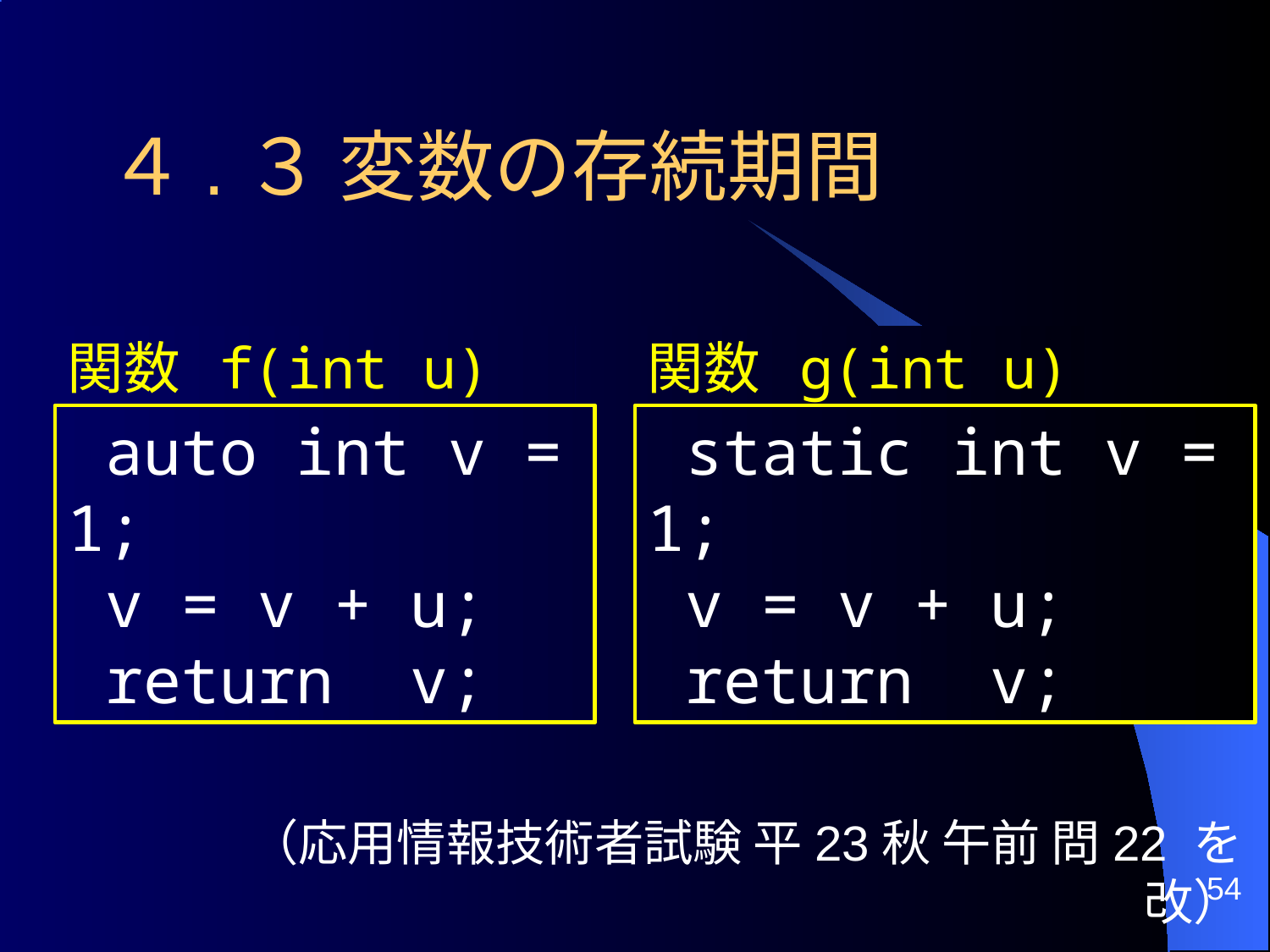

# ４.３ 変数の存続期間
関数  f(int u)
関数  g(int u)
 auto int v = 1;
 v = v + u;
 return  v;
 static int v = 1;
 v = v + u;
 return  v;
（応用情報技術者試験 平23秋 午前 問22 を改）
54